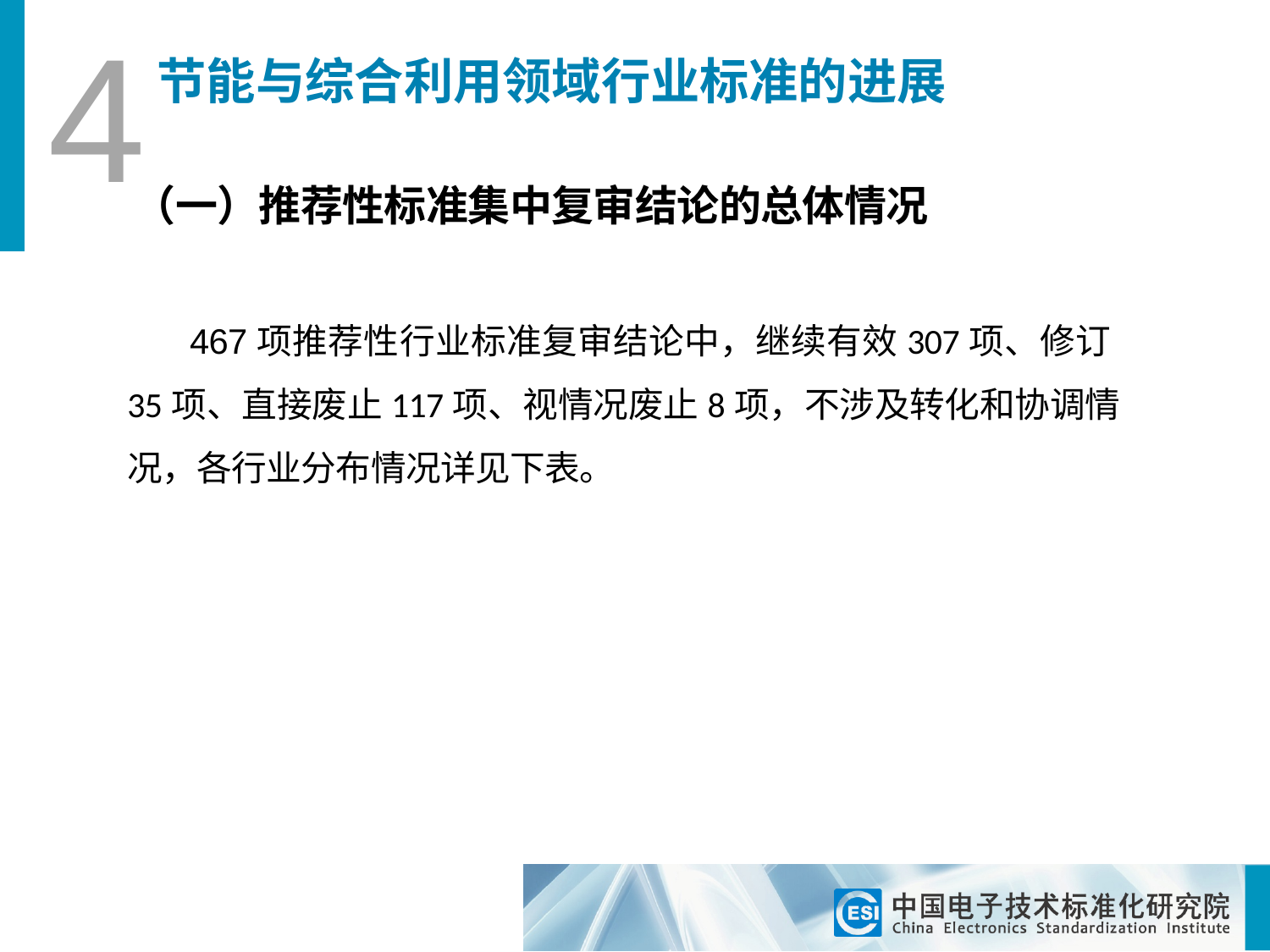

4
节能与综合利用领域行业标准的进展
（一）推荐性标准集中复审结论的总体情况
467项推荐性行业标准复审结论中，继续有效307项、修订35项、直接废止117项、视情况废止8项，不涉及转化和协调情况，各行业分布情况详见下表。